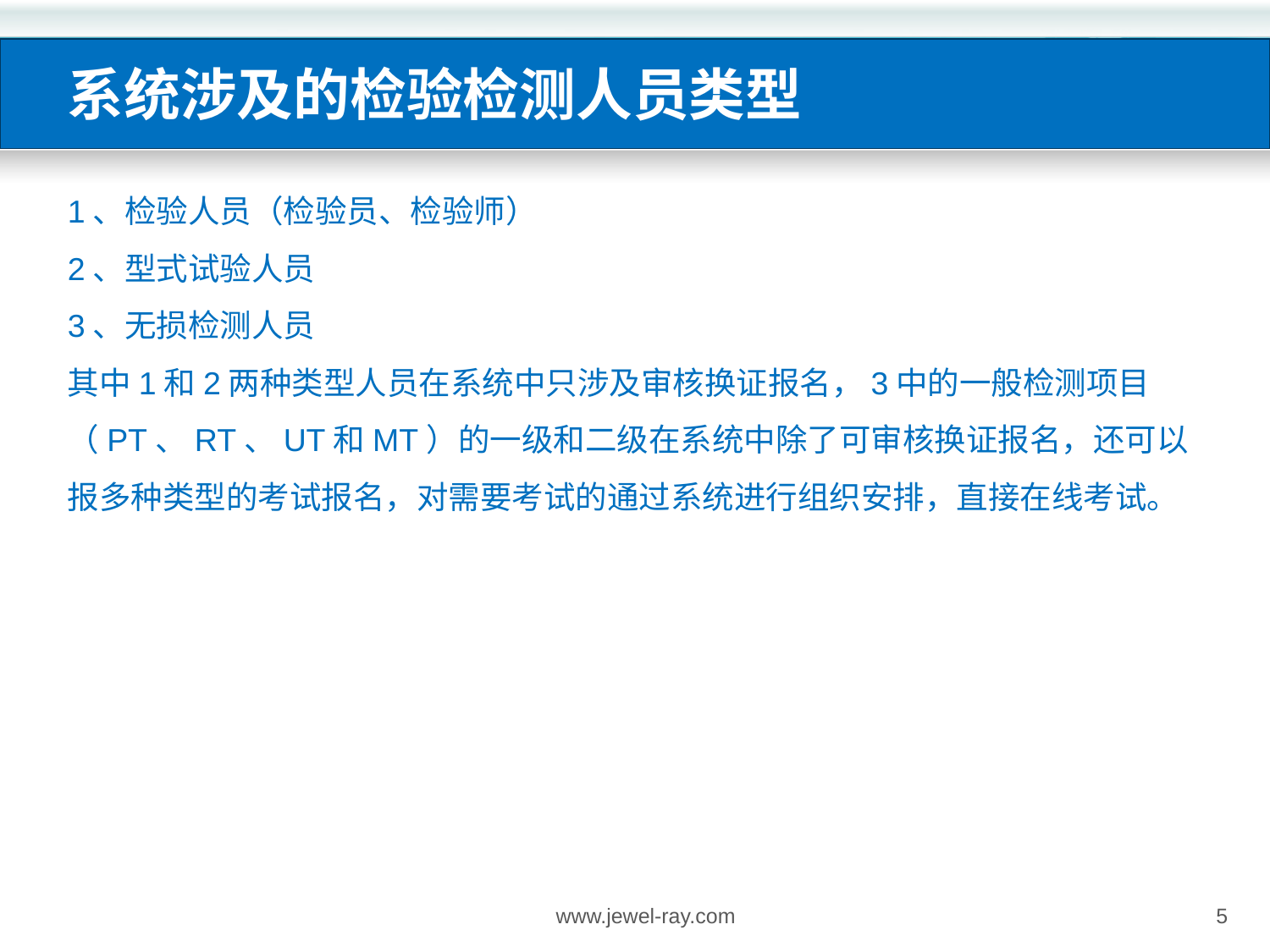

# 系统涉及的检验检测人员类型
1、检验人员（检验员、检验师）
2、型式试验人员
3、无损检测人员
其中1和2两种类型人员在系统中只涉及审核换证报名，3中的一般检测项目（PT、RT、UT和MT）的一级和二级在系统中除了可审核换证报名，还可以报多种类型的考试报名，对需要考试的通过系统进行组织安排，直接在线考试。